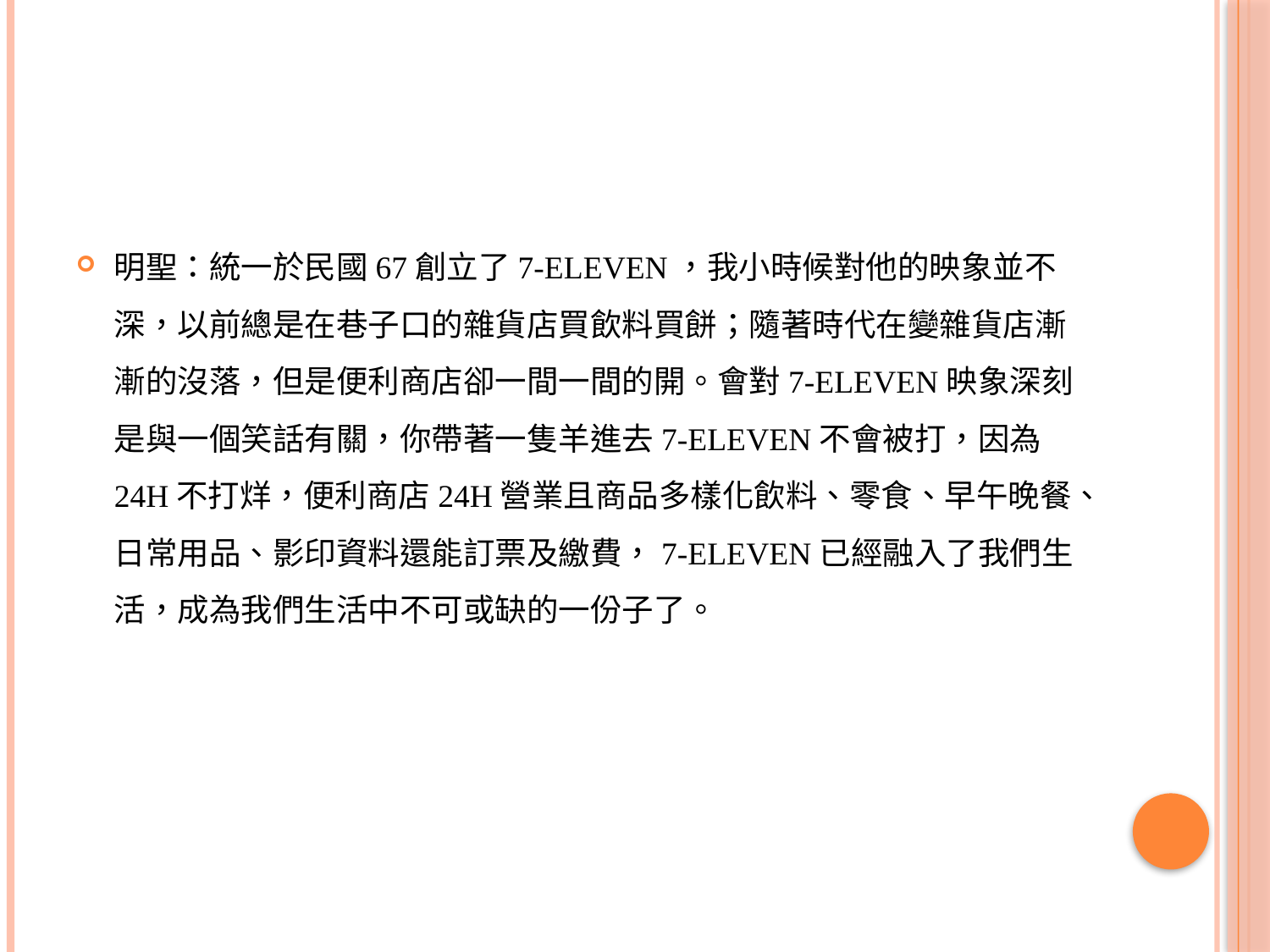

#
明聖：統一於民國67創立了7-ELEVEN，我小時候對他的映象並不深，以前總是在巷子口的雜貨店買飲料買餅；隨著時代在變雜貨店漸漸的沒落，但是便利商店卻一間一間的開。會對7-ELEVEN映象深刻是與一個笑話有關，你帶著一隻羊進去7-ELEVEN不會被打，因為24H不打烊，便利商店24H營業且商品多樣化飲料、零食、早午晚餐、日常用品、影印資料還能訂票及繳費，7-ELEVEN已經融入了我們生活，成為我們生活中不可或缺的一份子了。